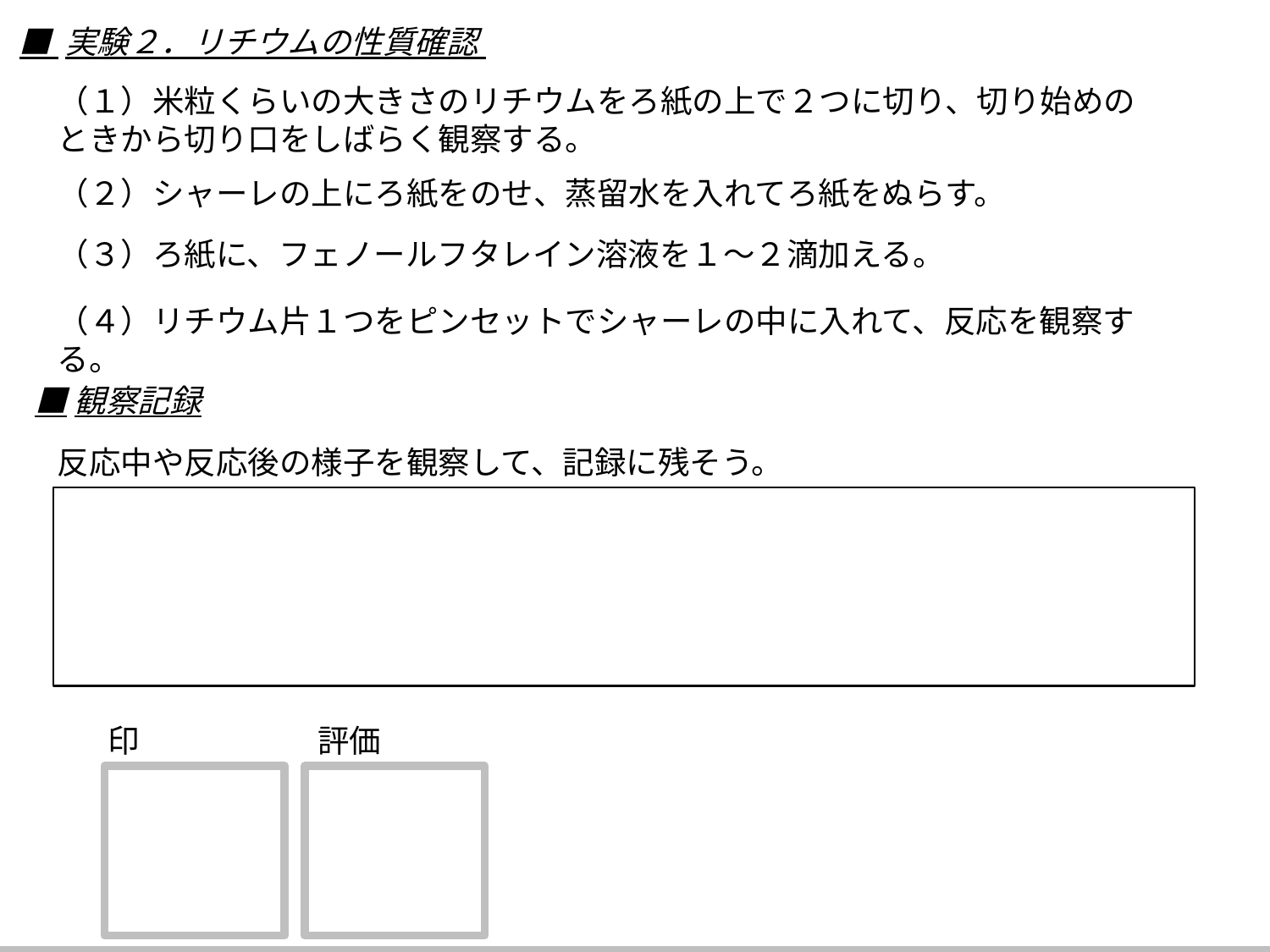

■ 実験２．リチウムの性質確認
（１）米粒くらいの大きさのリチウムをろ紙の上で２つに切り、切り始めのときから切り口をしばらく観察する。
（２）シャーレの上にろ紙をのせ、蒸留水を入れてろ紙をぬらす。
（３）ろ紙に、フェノールフタレイン溶液を１～２滴加える。
（４）リチウム片１つをピンセットでシャーレの中に入れて、反応を観察する。
■観察記録
反応中や反応後の様子を観察して、記録に残そう。

印
評価